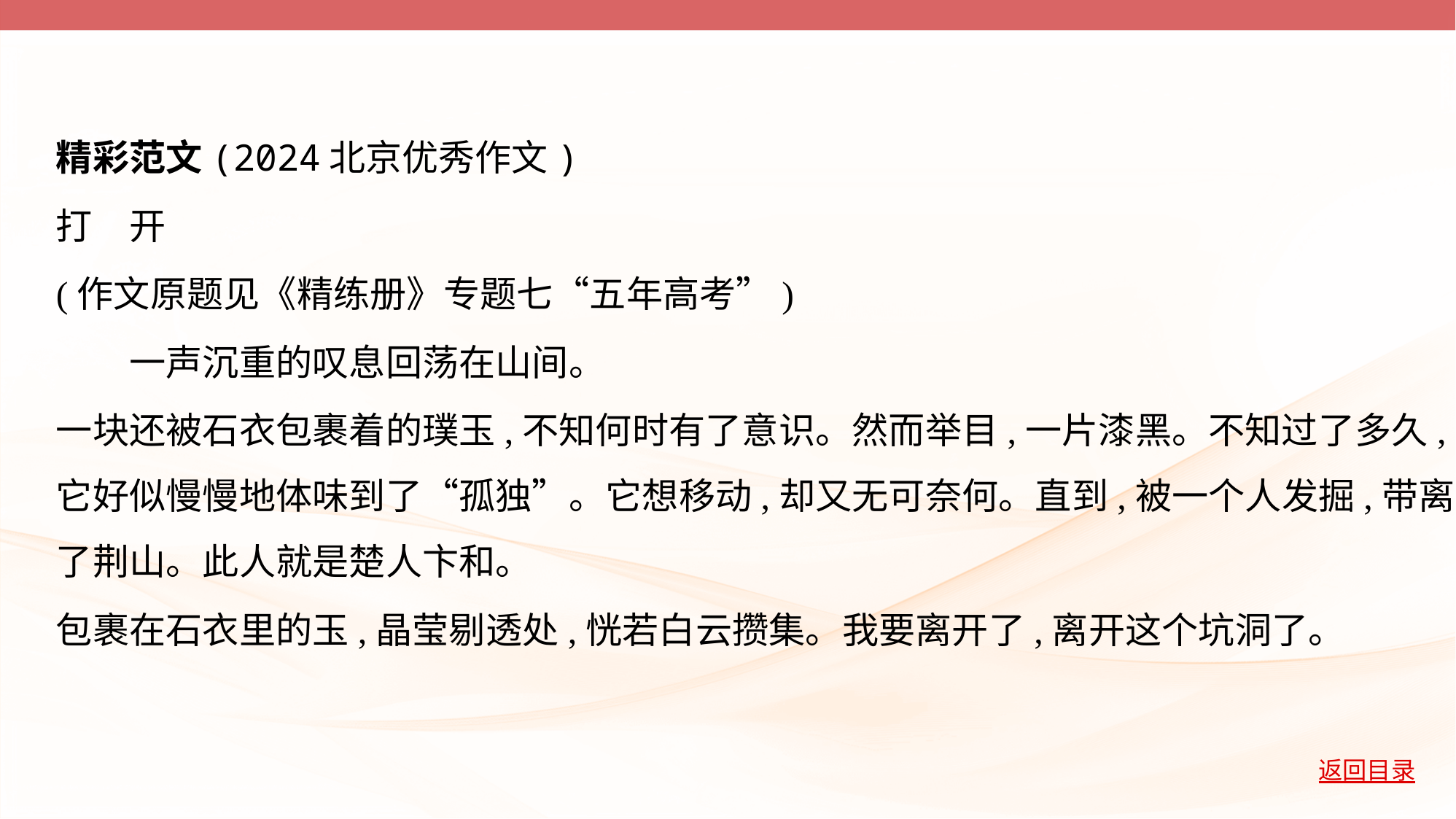

精彩范文(2024北京优秀作文)
打　开
(作文原题见《精练册》专题七“五年高考”)
　　一声沉重的叹息回荡在山间。
一块还被石衣包裹着的璞玉,不知何时有了意识。然而举目,一片漆黑。不知过了多久,
它好似慢慢地体味到了“孤独”。它想移动,却又无可奈何。直到,被一个人发掘,带离
了荆山。此人就是楚人卞和。
包裹在石衣里的玉,晶莹剔透处,恍若白云攒集。我要离开了,离开这个坑洞了。